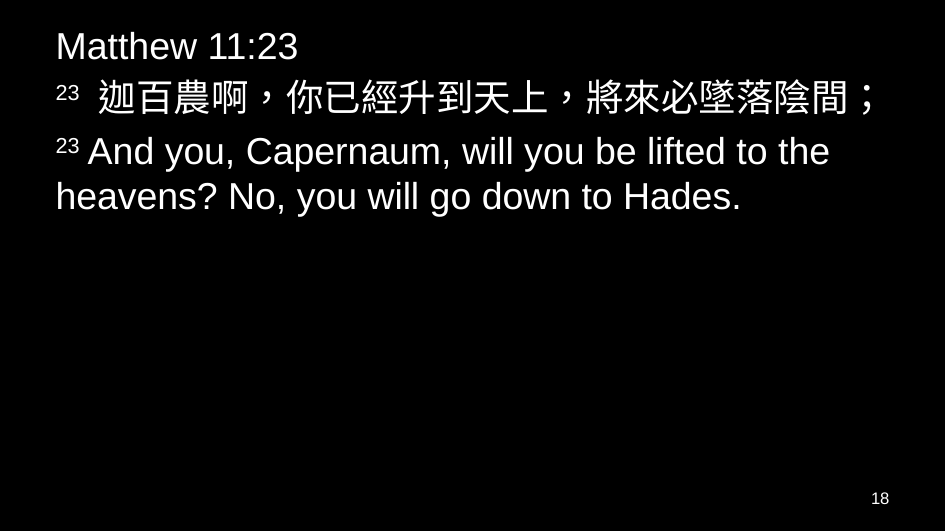

Matthew 11:23
23 迦百農啊，你已經升到天上，將來必墜落陰間；
23 And you, Capernaum, will you be lifted to the heavens? No, you will go down to Hades.
18